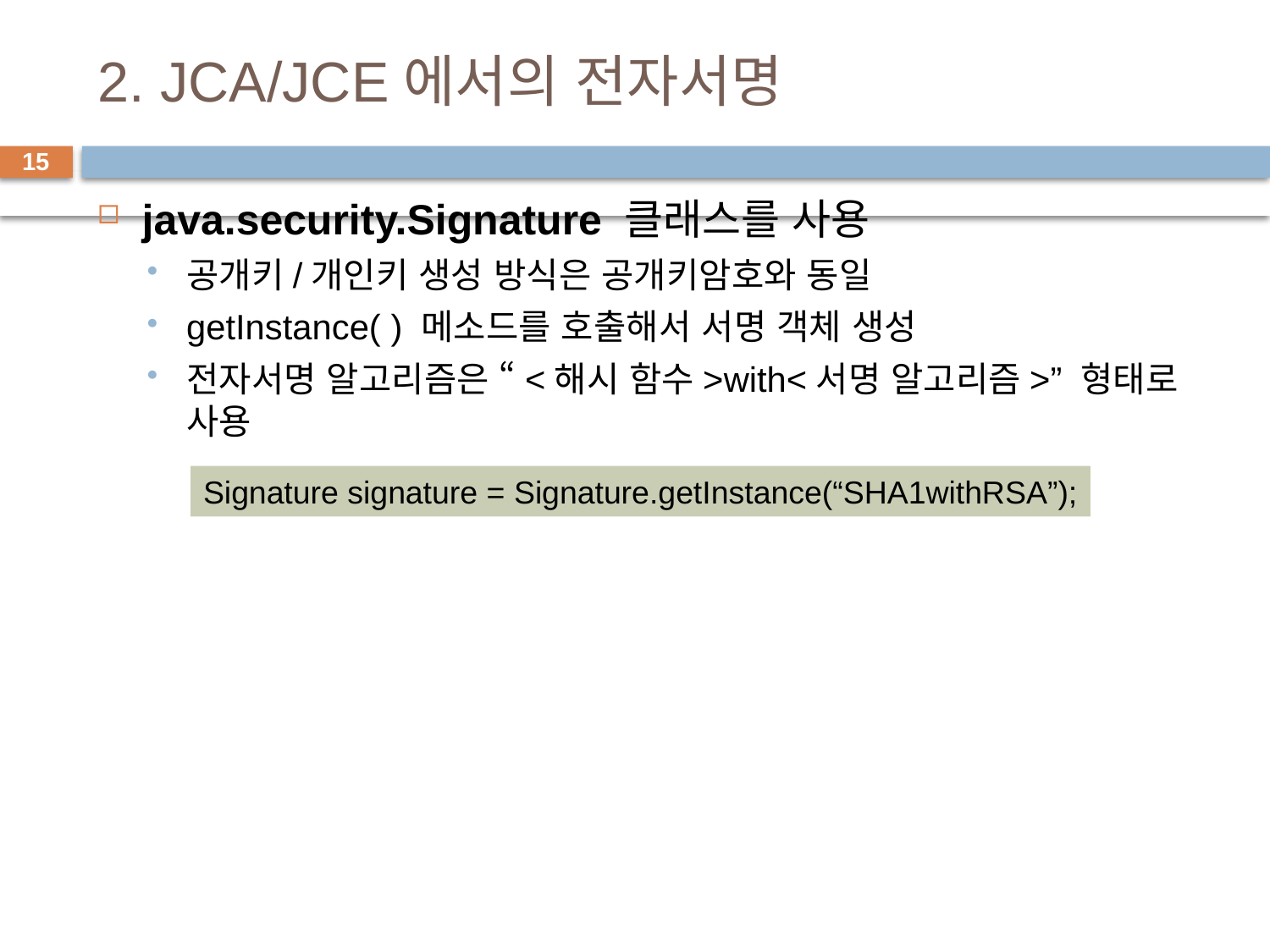

# 2. JCA/JCE에서의 전자서명
15
java.security.Signature 클래스를 사용
공개키/개인키 생성 방식은 공개키암호와 동일
getInstance( ) 메소드를 호출해서 서명 객체 생성
전자서명 알고리즘은 “<해시 함수>with<서명 알고리즘>” 형태로 사용

Signature signature = Signature.getInstance(“SHA1withRSA”);